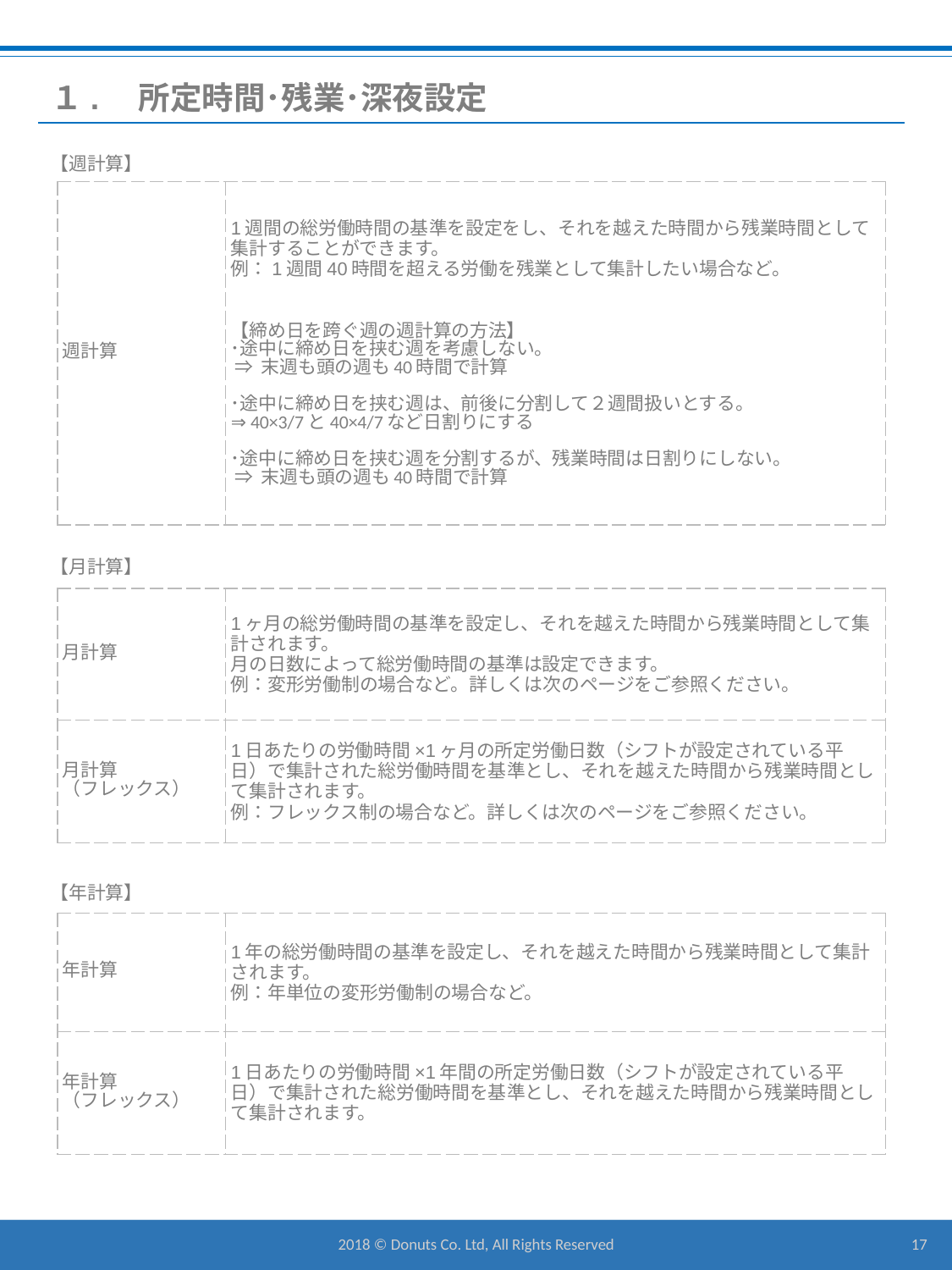

# １.　所定時間･残業･深夜設定
　【週計算】
| 週計算 | 1週間の総労働時間の基準を設定をし、それを越えた時間から残業時間として集計することができます。 例：1週間40時間を超える労働を残業として集計したい場合など。 【締め日を跨ぐ週の週計算の方法】 ･途中に締め日を挟む週を考慮しない。 ⇒ 末週も頭の週も40時間で計算 ･途中に締め日を挟む週は、前後に分割して２週間扱いとする。 ⇒ 40×3/7と40×4/7など日割りにする ･途中に締め日を挟む週を分割するが、残業時間は日割りにしない。 ⇒ 末週も頭の週も40時間で計算 |
| --- | --- |
　【月計算】
| 月計算 | 1ヶ月の総労働時間の基準を設定し、それを越えた時間から残業時間として集計されます。 月の日数によって総労働時間の基準は設定できます。 例：変形労働制の場合など。詳しくは次のページをご参照ください。 |
| --- | --- |
| 月計算 （フレックス） | 1日あたりの労働時間×1ヶ月の所定労働日数（シフトが設定されている平日）で集計された総労働時間を基準とし、それを越えた時間から残業時間として集計されます。 例：フレックス制の場合など。詳しくは次のページをご参照ください。 |
　【年計算】
| 年計算 | 1年の総労働時間の基準を設定し、それを越えた時間から残業時間として集計されます。 例：年単位の変形労働制の場合など。 |
| --- | --- |
| 年計算 （フレックス） | 1日あたりの労働時間×1年間の所定労働日数（シフトが設定されている平日）で集計された総労働時間を基準とし、それを越えた時間から残業時間として集計されます。 |
2018 © Donuts Co. Ltd, All Rights Reserved
17